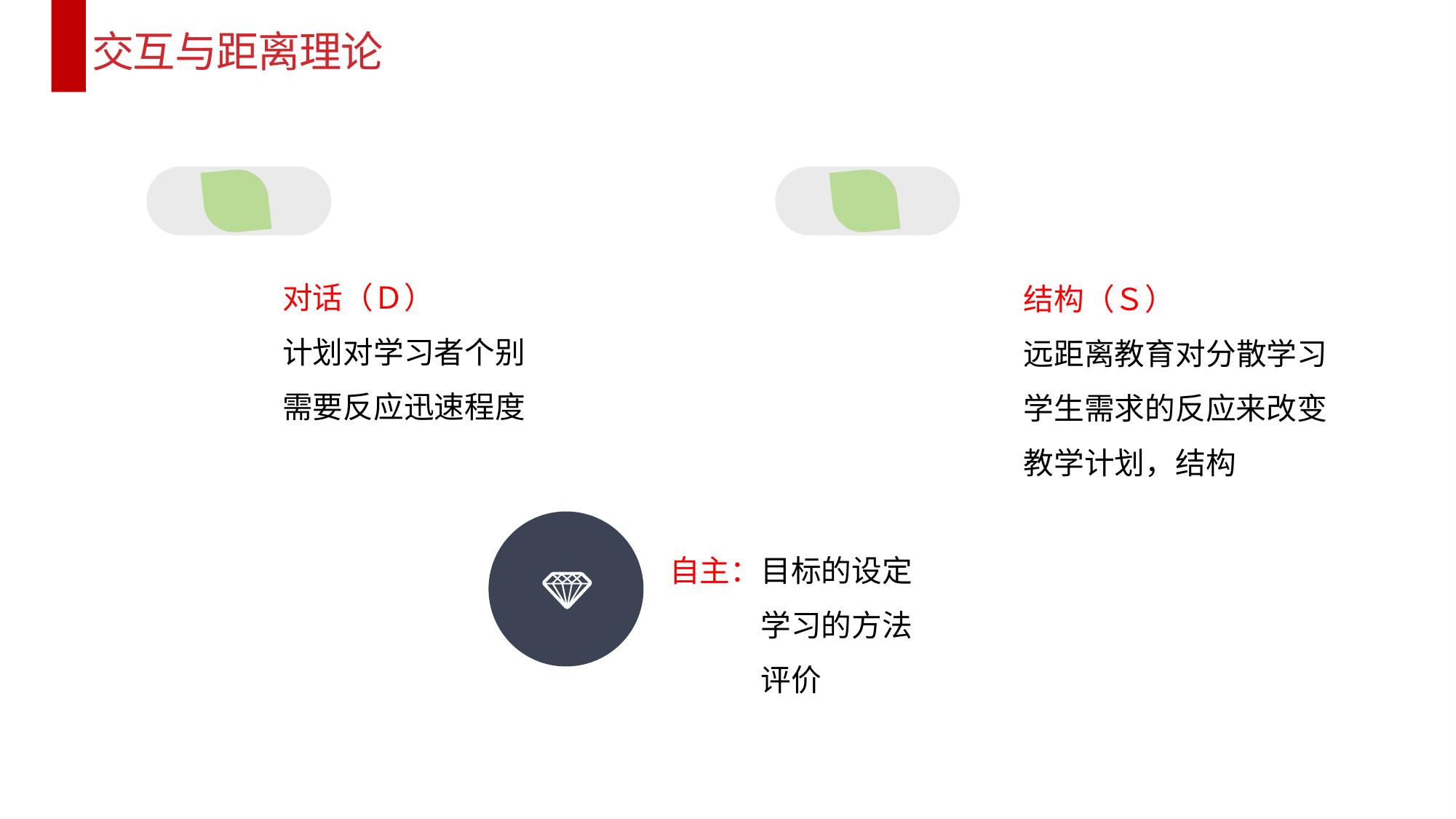

交互与距离理论

结构（Ｓ）
远距离教育对分散学习学生需求的反应来改变教学计划，结构
对话（Ｄ）
计划对学习者个别需要反应迅速程度

自主：目标的设定
　　　学习的方法
　　　评价